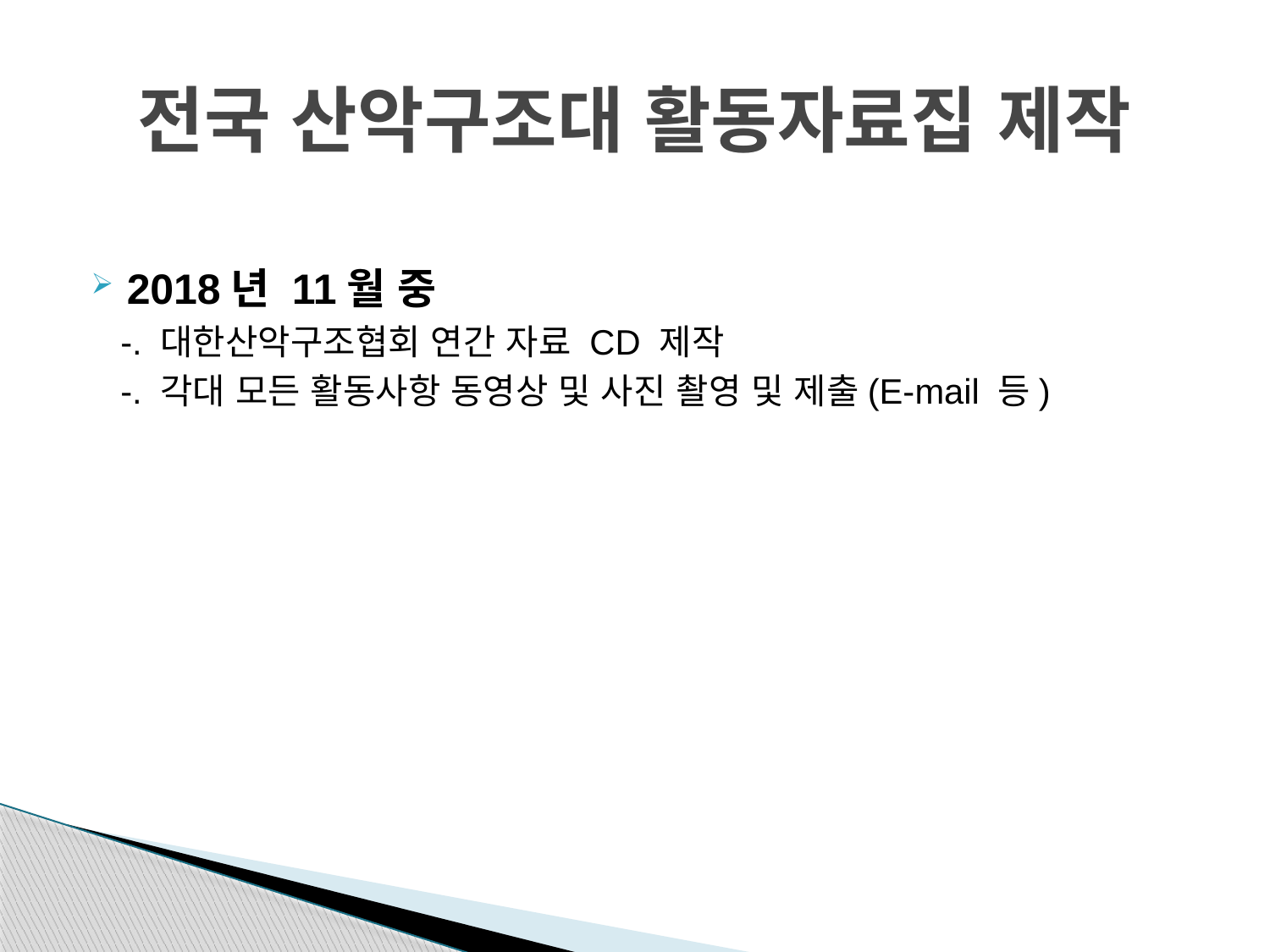

# 전국 산악구조대 활동자료집 제작

2018년 11월 중
   -. 대한산악구조협회 연간 자료 CD 제작
   -. 각대 모든 활동사항 동영상 및 사진 촬영 및 제출(E-mail 등)